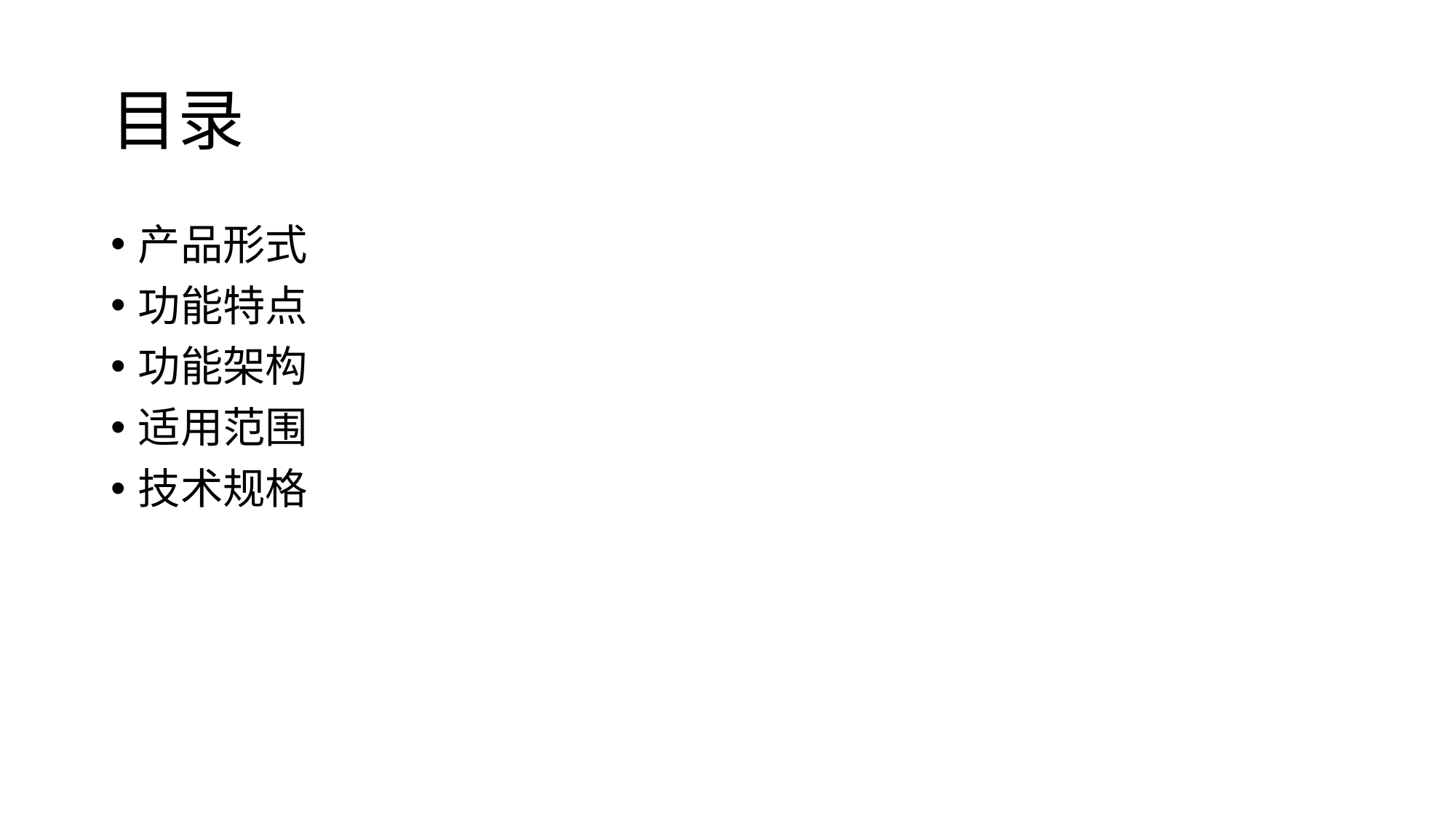

# 目录
产品形式
功能特点
功能架构
适用范围
技术规格